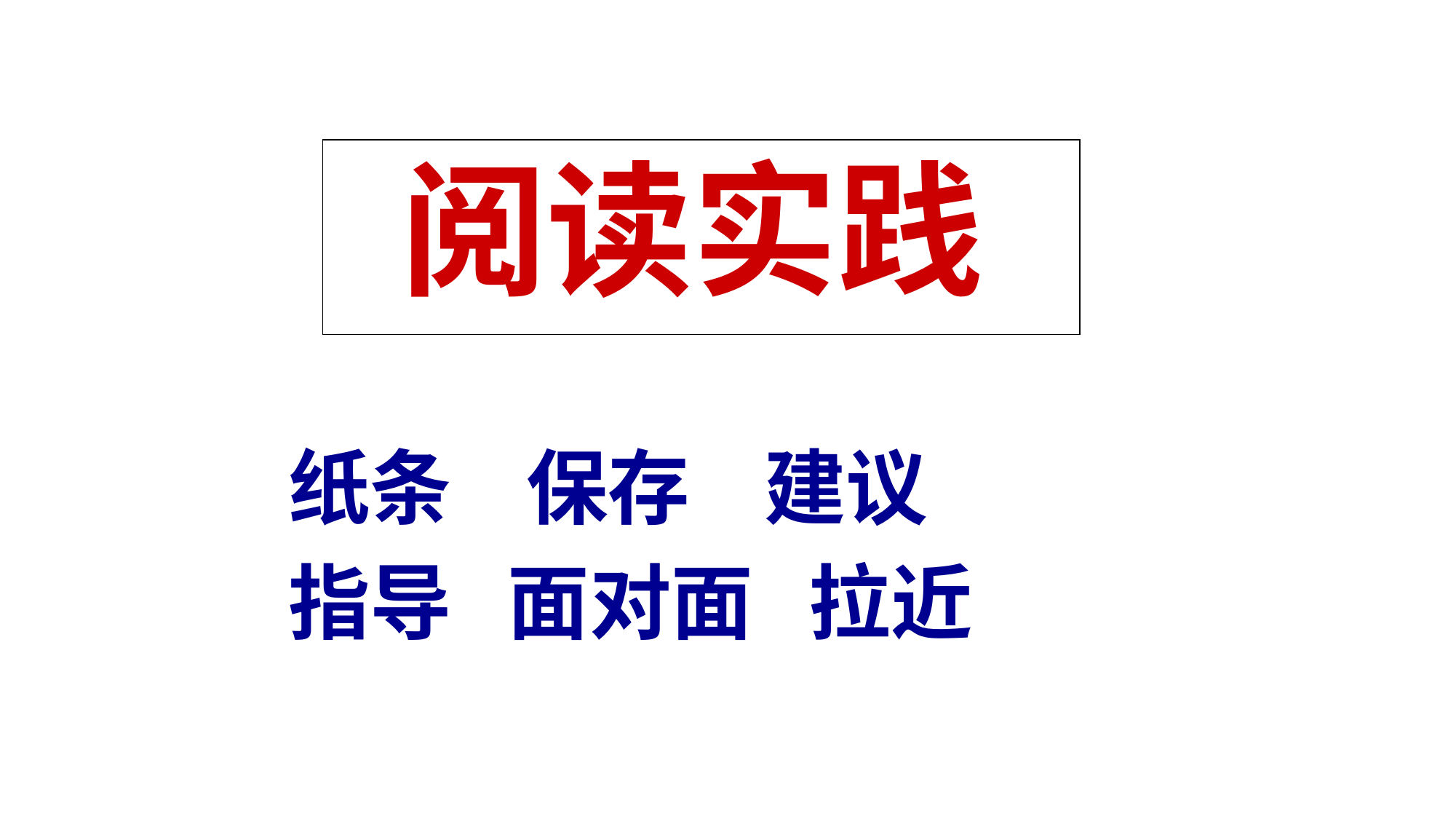

阅读实践
纸条    保存    建议
指导   面对面   拉近